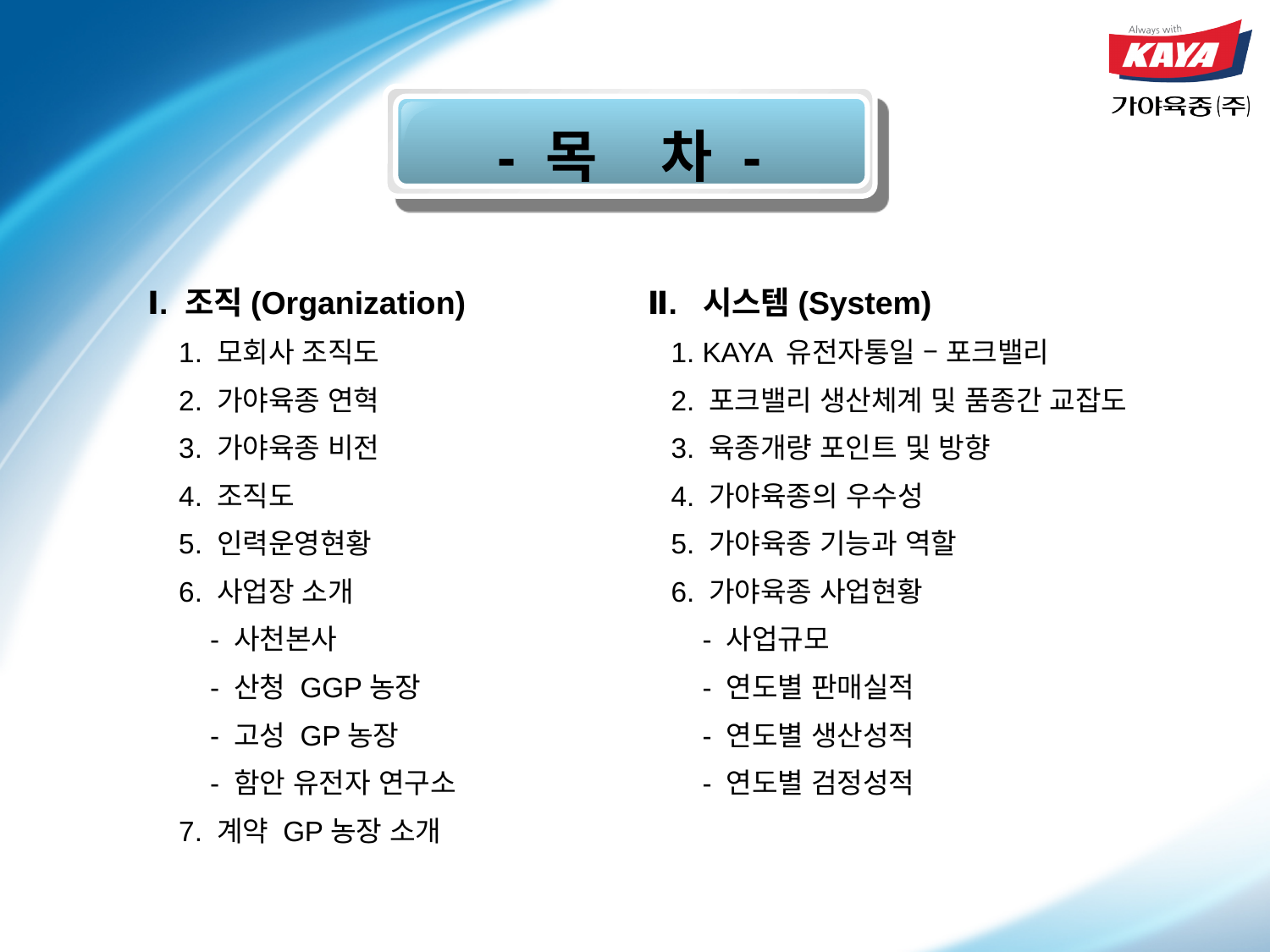

- 목    차 -
Ⅰ. 조직(Organization)
    1. 모회사 조직도
    2. 가야육종 연혁
    3. 가야육종 비전
    4. 조직도
    5. 인력운영현황
    6. 사업장 소개
        - 사천본사
        - 산청 GGP농장
        - 고성 GP농장
        - 함안 유전자 연구소
    7. 계약 GP농장 소개
Ⅱ.  시스템(System)
   1. KAYA 유전자통일 – 포크밸리
   2. 포크밸리 생산체계 및 품종간 교잡도
   3. 육종개량 포인트 및 방향
   4. 가야육종의 우수성
   5. 가야육종 기능과 역할
   6. 가야육종 사업현황
       - 사업규모
       - 연도별 판매실적
       - 연도별 생산성적
       - 연도별 검정성적